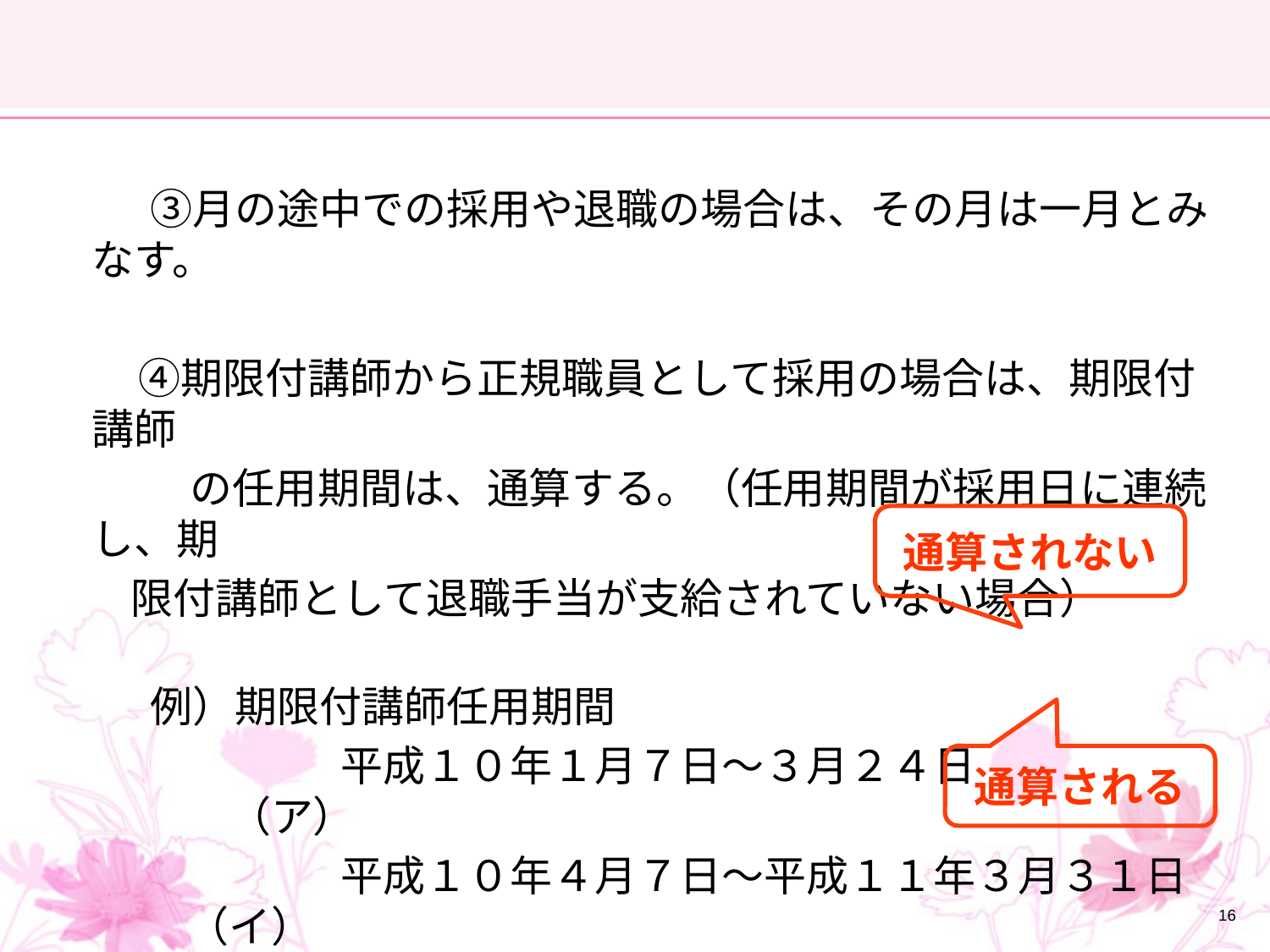

#
　　　③月の途中での採用や退職の場合は、その月は一月とみなす。

　　 ④期限付講師から正規職員として採用の場合は、期限付講師
　　　  の任用期間は、通算する。（任用期間が採用日に連続し、期
        限付講師として退職手当が支給されていない場合）

　　　例）期限付講師任用期間
　　　　　　　平成１０年１月７日～３月２４日 　　　　　　　　 （ア）
　　　　　　　平成１０年４月７日～平成１１年３月３１日　　 （イ）
　　　　　　　採用　　　 平成１１年４月１日

通算されない
通算される
16